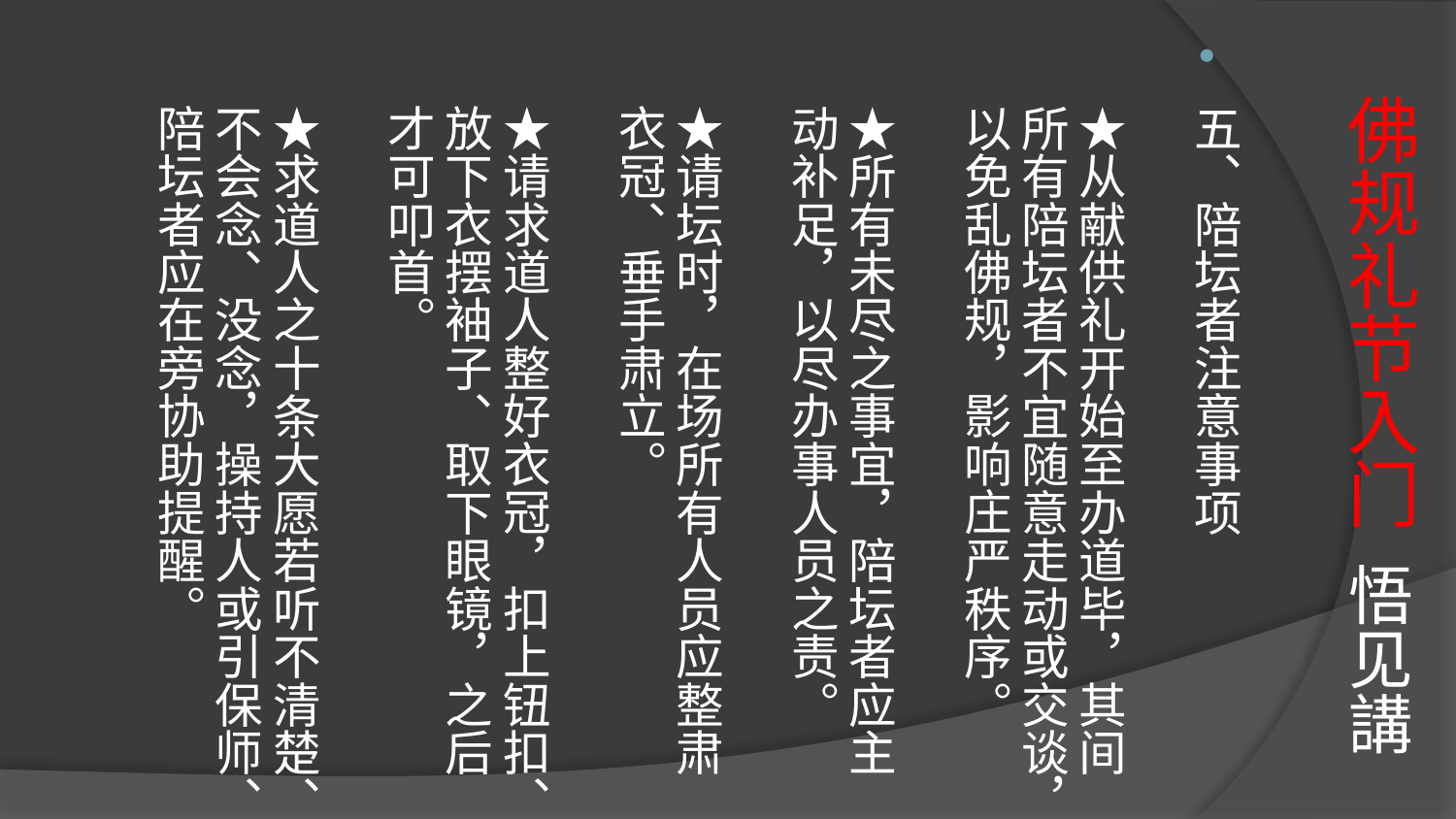

# 佛规礼节入门  悟见講
五、陪坛者注意事项
★从献供礼开始至办道毕，其间所有陪坛者不宜随意走动或交谈，以免乱佛规，影响庄严秩序。
★所有未尽之事宜，陪坛者应主动补足，以尽办事人员之责。
★请坛时，在场所有人员应整肃衣冠、垂手肃立。
★请求道人整好衣冠，扣上钮扣、放下衣摆袖子、取下眼镜，之后才可叩首。
★求道人之十条大愿若听不清楚、不会念、没念，操持人或引保师、陪坛者应在旁协助提醒。